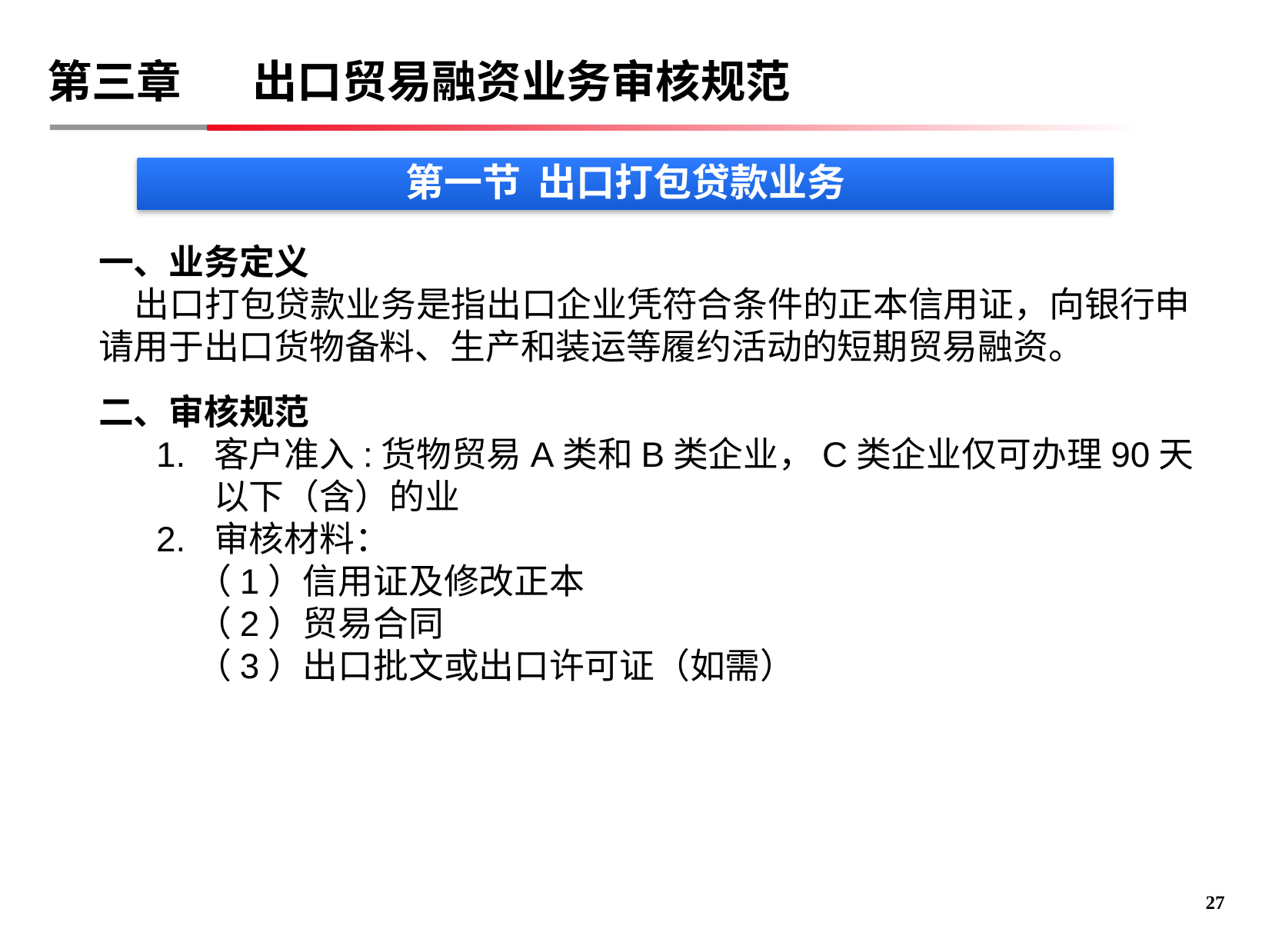

第三章       出口贸易融资业务审核规范
第一节  出口打包贷款业务
一、业务定义
    出口打包贷款业务是指出口企业凭符合条件的正本信用证，向银行申请用于出口货物备料、生产和装运等履约活动的短期贸易融资。
二、审核规范
客户准入:货物贸易A类和B类企业，C类企业仅可办理90天以下（含）的业
审核材料：
    （1）信用证及修改正本
    （2）贸易合同
    （3）出口批文或出口许可证（如需）
27